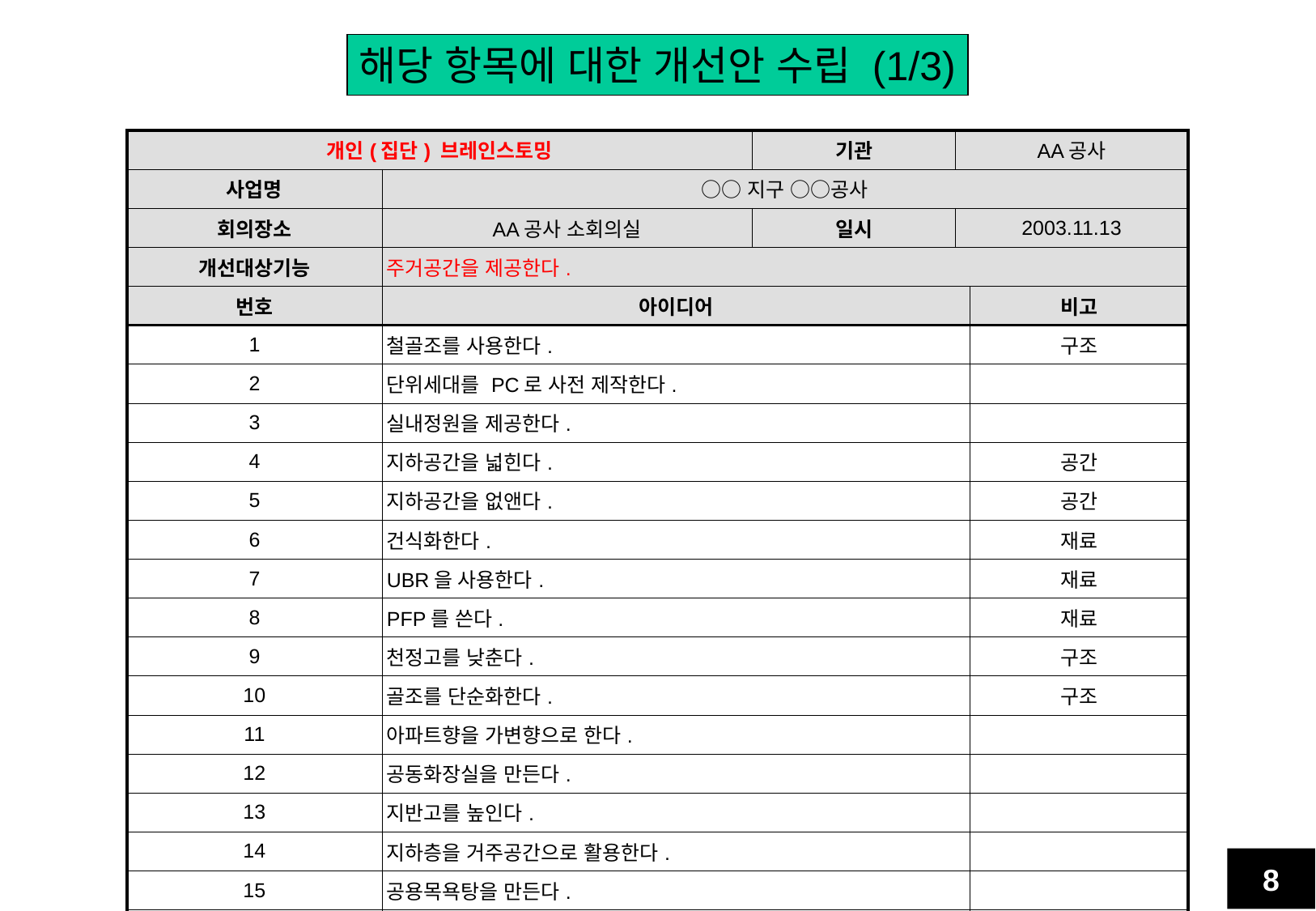

해당 항목에 대한 개선안 수립 (1/3)
| 개인(집단) 브레인스토밍 |  | 기관 | AA공사 |  |
| --- | --- | --- | --- | --- |
| 사업명 | ○○지구 ○○공사 |  |  |  |
| 회의장소 | AA공사 소회의실 | 일시 | 2003.11.13 |  |
| 개선대상기능 | 주거공간을 제공한다. |  |  |  |
| 번호 | 아이디어 |  |  | 비고 |
| 1 | 철골조를 사용한다. |  |  | 구조 |
| 2 | 단위세대를 PC로 사전 제작한다. |  |  |  |
| 3 | 실내정원을 제공한다. |  |  |  |
| 4 | 지하공간을 넓힌다. |  |  | 공간 |
| 5 | 지하공간을 없앤다. |  |  | 공간 |
| 6 | 건식화한다. |  |  | 재료 |
| 7 | UBR을 사용한다. |  |  | 재료 |
| 8 | PFP를 쓴다. |  |  | 재료 |
| 9 | 천정고를 낮춘다. |  |  | 구조 |
| 10 | 골조를 단순화한다. |  |  | 구조 |
| 11 | 아파트향을 가변향으로 한다. |  |  |  |
| 12 | 공동화장실을 만든다. |  |  |  |
| 13 | 지반고를 높인다. |  |  |  |
| 14 | 지하층을 거주공간으로 활용한다. |  |  |  |
| 15 | 공용목욕탕을 만든다. |  |  |  |
| 아이디어 | 15건 |  |  |  |
8